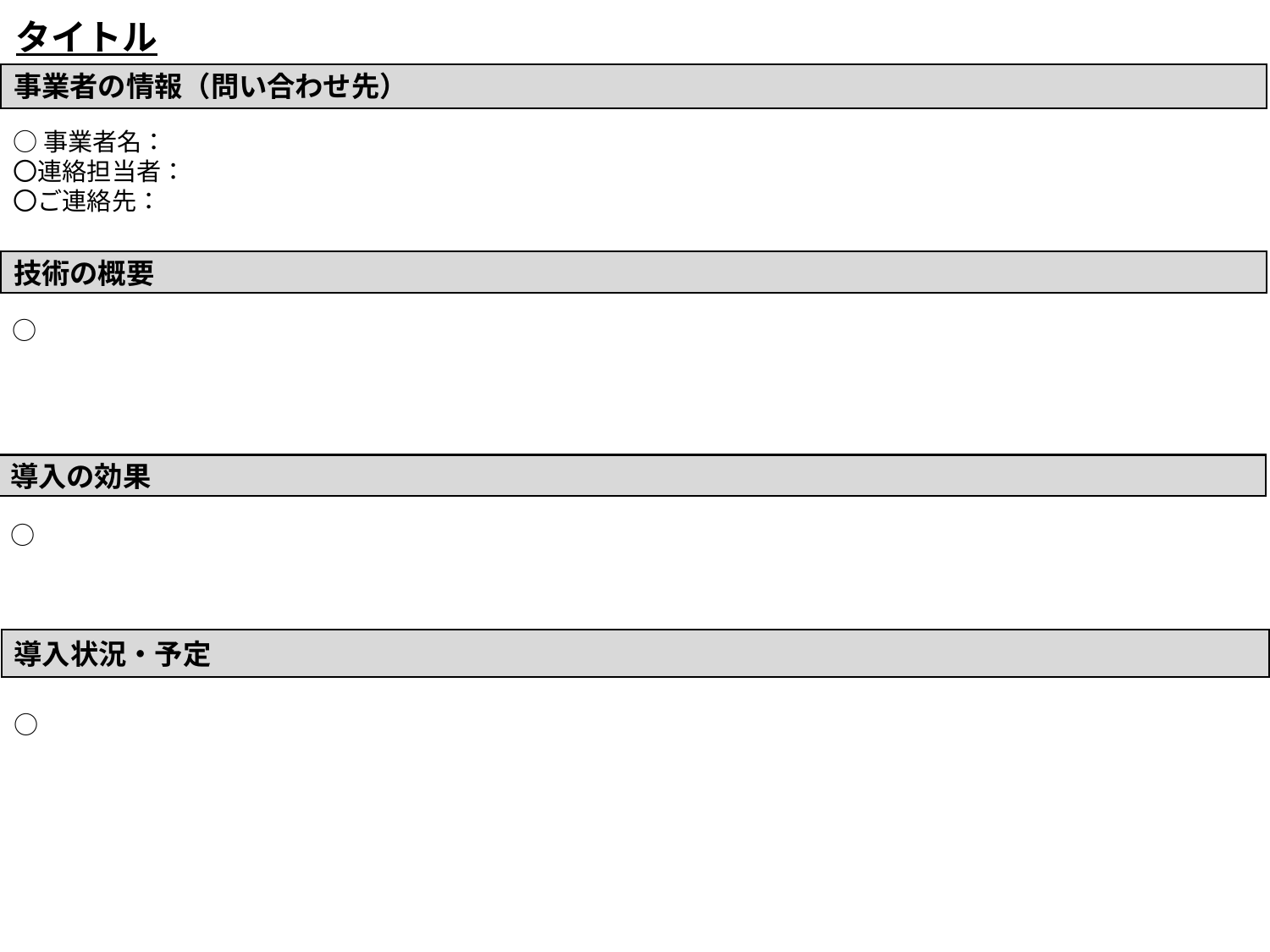

タイトル
事業者の情報（問い合わせ先）
○事業者名：
〇連絡担当者：
〇ご連絡先：
記入用紙
（このページを最初のページとしてご提出ください）
技術の概要
○
導入の効果
○
導入状況・予定
○